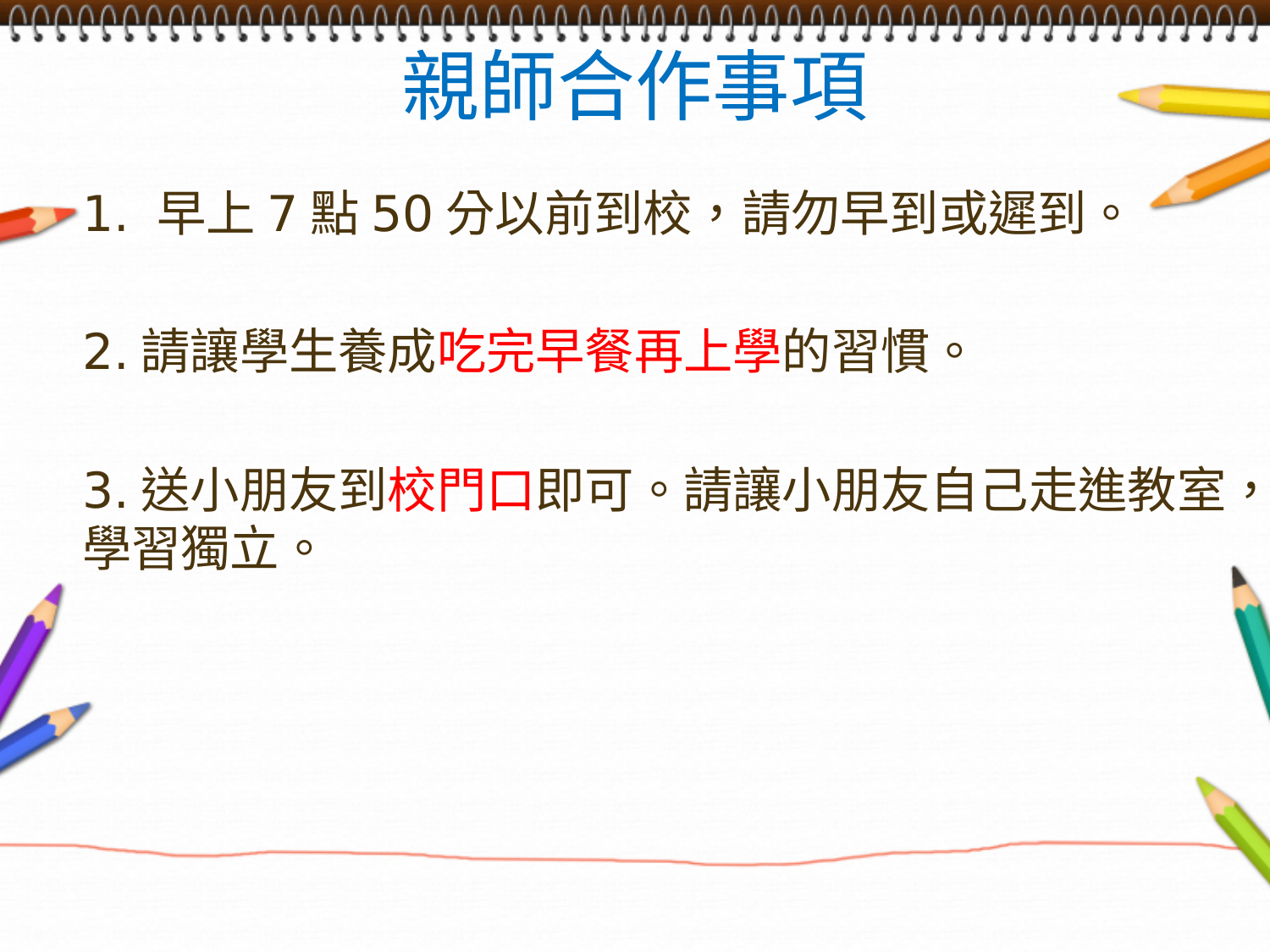

親師合作事項
1. 早上7點50分以前到校，請勿早到或遲到。

2.請讓學生養成吃完早餐再上學的習慣。

3.送小朋友到校門口即可。請讓小朋友自己走進教室，學習獨立。